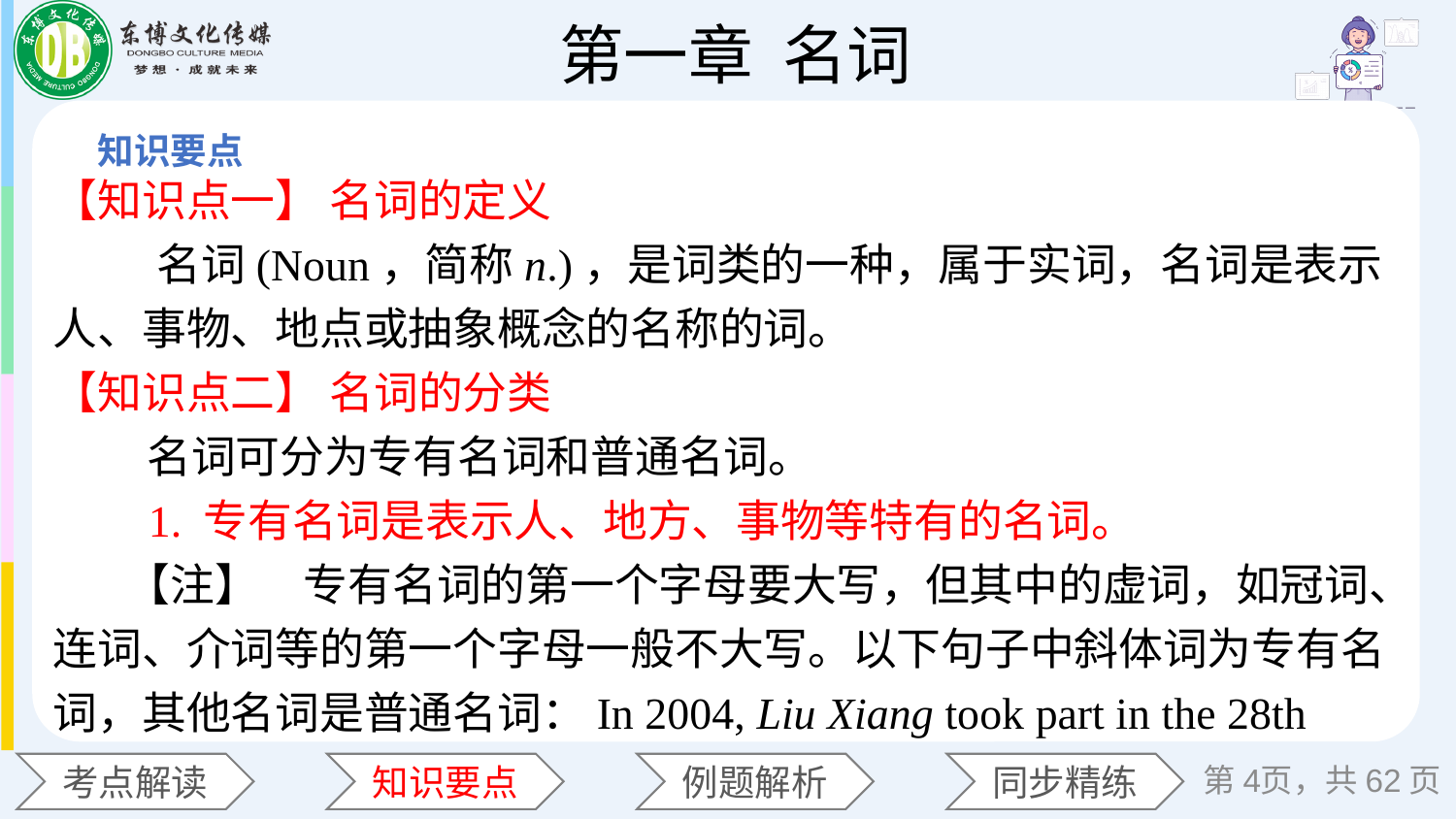

【知识点一】 名词的定义
  名词(Noun，简称n.)，是词类的一种，属于实词，名词是表示人、事物、地点或抽象概念的名称的词。
【知识点二】 名词的分类
 名词可分为专有名词和普通名词。
  1. 专有名词是表示人、地方、事物等特有的名词。
【注】　专有名词的第一个字母要大写，但其中的虚词，如冠词、连词、介词等的第一个字母一般不大写。以下句子中斜体词为专有名词，其他名词是普通名词：In 2004, Liu Xiang took part in the 28th
第4页，共62页